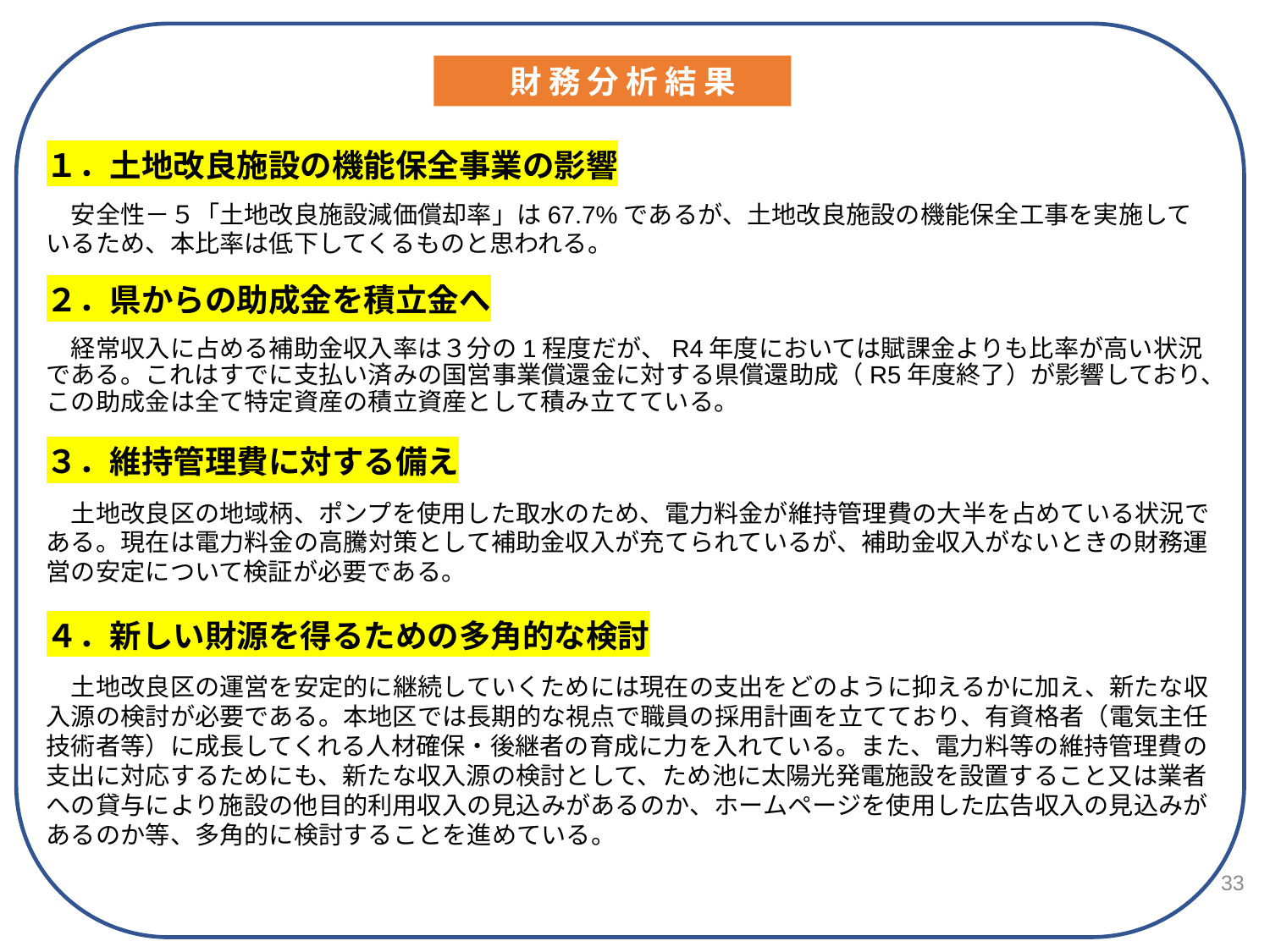

財 務 分 析 結 果
１．土地改良施設の機能保全事業の影響

　安全性－５「土地改良施設減価償却率」は67.7%であるが、土地改良施設の機能保全工事を実施しているため、本比率は低下してくるものと思われる。

２．県からの助成金を積立金へ

　経常収入に占める補助金収入率は３分の1程度だが、R4年度においては賦課金よりも比率が高い状況である。これはすでに支払い済みの国営事業償還金に対する県償還助成（R5年度終了）が影響しており、この助成金は全て特定資産の積立資産として積み立てている。

３．維持管理費に対する備え

　土地改良区の地域柄、ポンプを使用した取水のため、電力料金が維持管理費の大半を占めている状況である。現在は電力料金の高騰対策として補助金収入が充てられているが、補助金収入がないときの財務運営の安定について検証が必要である。

４．新しい財源を得るための多角的な検討

　土地改良区の運営を安定的に継続していくためには現在の支出をどのように抑えるかに加え、新たな収入源の検討が必要である。本地区では長期的な視点で職員の採用計画を立てており、有資格者（電気主任技術者等）に成長してくれる人材確保・後継者の育成に力を入れている。また、電力料等の維持管理費の支出に対応するためにも、新たな収入源の検討として、ため池に太陽光発電施設を設置すること又は業者への貸与により施設の他目的利用収入の見込みがあるのか、ホームページを使用した広告収入の見込みがあるのか等、多角的に検討することを進めている。
33